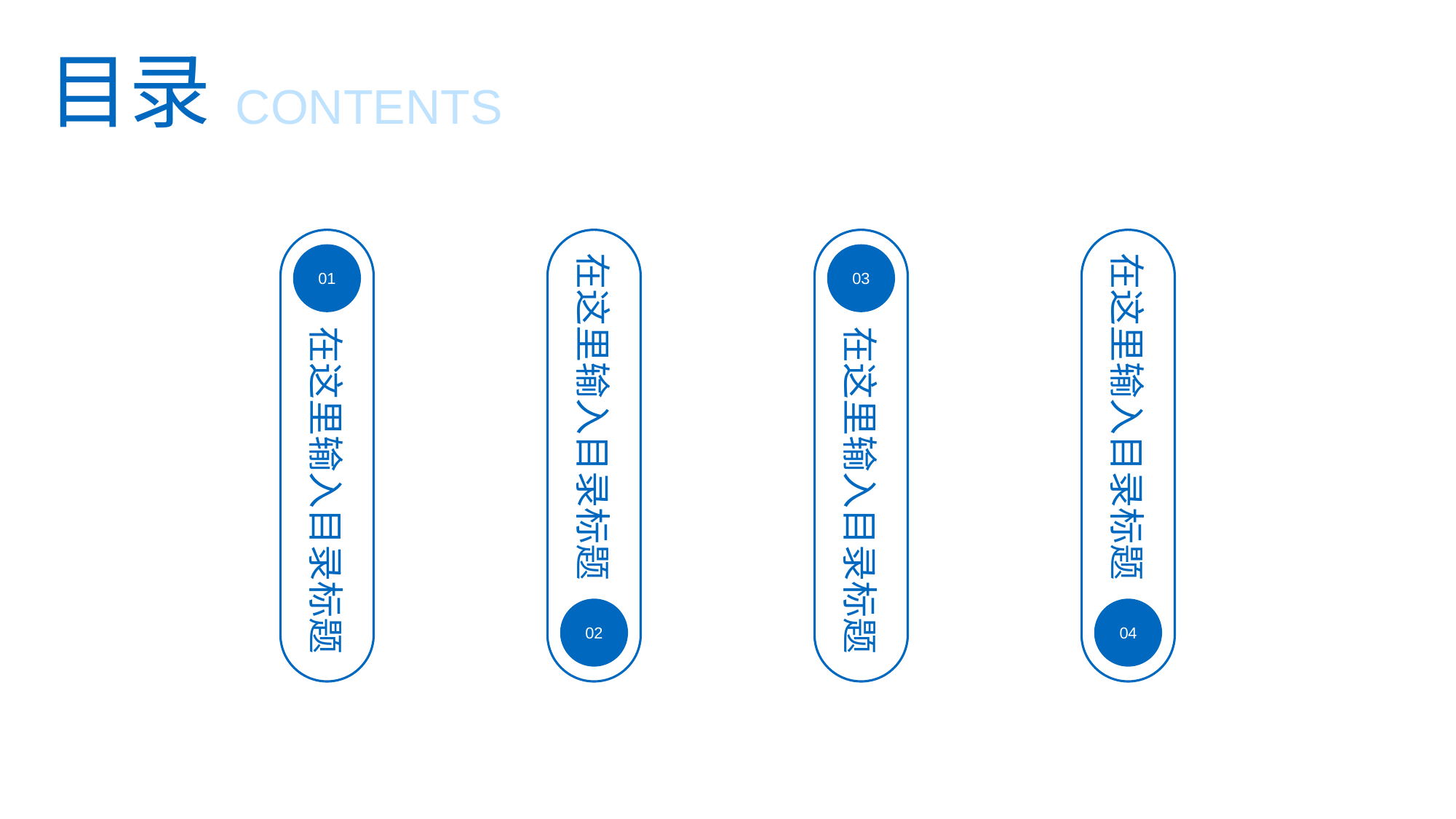

目录
CONTENTS

01
03
在这里输入目录标题
在这里输入目录标题
在这里输入目录标题
在这里输入目录标题
02
04